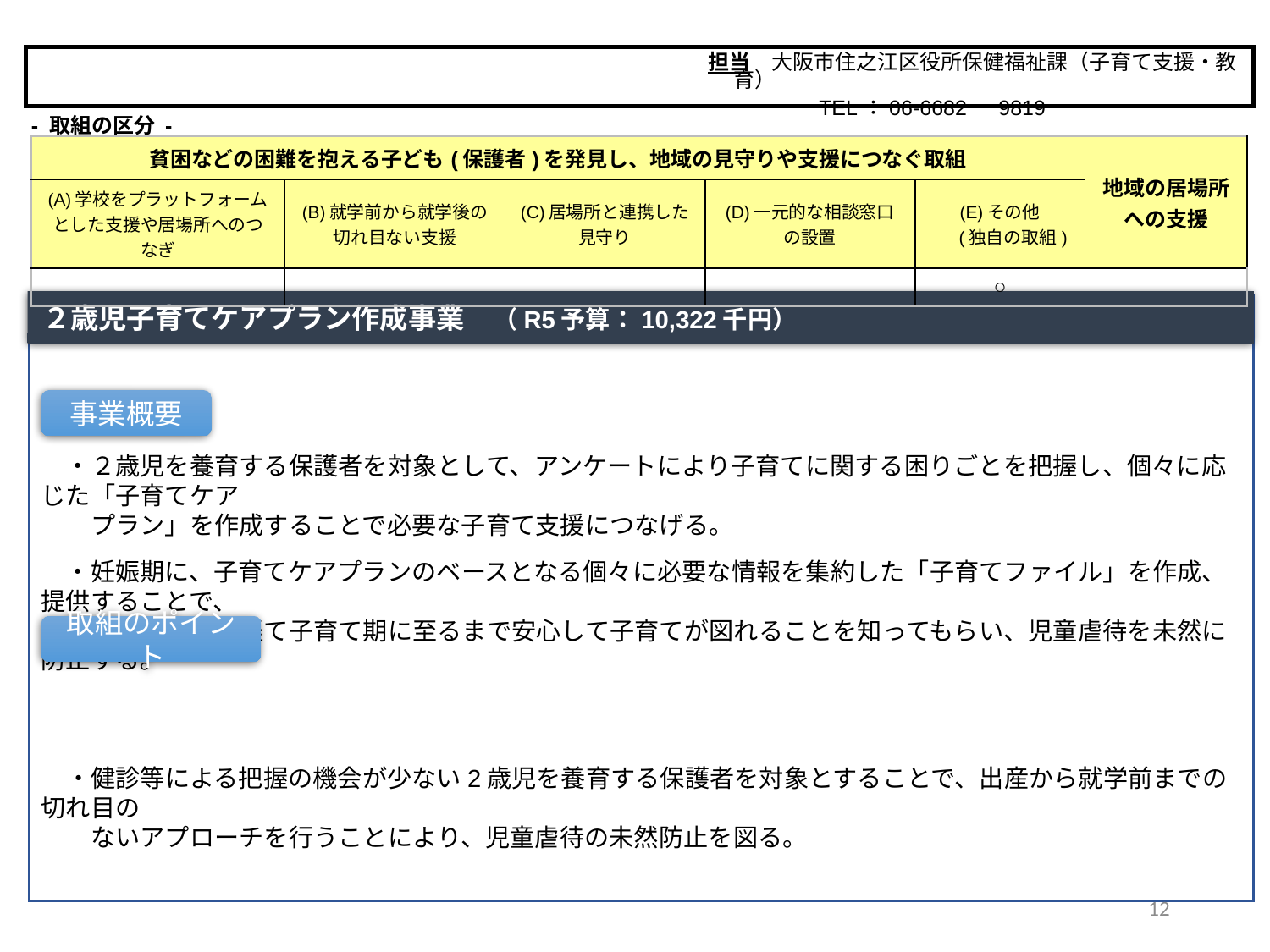

担当　大阪市住之江区役所保健福祉課（子育て支援・教育）
　　　　　TEL：06-6682－9819

大阪市
- 取組の区分 -
| 貧困などの困難を抱える子ども(保護者)を発見し、地域の見守りや支援につなぐ取組 |  |  |  |  | 地域の居場所 への支援 |
| --- | --- | --- | --- | --- | --- |
| (A)学校をプラットフォームとした支援や居場所へのつなぎ | (B)就学前から就学後の 切れ目ない支援 | (C)居場所と連携した 見守り | (D)一元的な相談窓口 の設置 | (E)その他 　 (独自の取組) |  |
|  |  |  |  | ○ |  |
２歳児子育てケアプラン作成事業　（R5予算：10,322千円）

　・２歳児を養育する保護者を対象として、アンケートにより子育てに関する困りごとを把握し、個々に応じた「子育てケア
　　プラン」を作成することで必要な子育て支援につなげる。

　・妊娠期に、子育てケアプランのベースとなる個々に必要な情報を集約した「子育てファイル」を作成、提供することで、
　　妊娠・出産を経て子育て期に至るまで安心して子育てが図れることを知ってもらい、児童虐待を未然に防止する。

　・健診等による把握の機会が少ない2歳児を養育する保護者を対象とすることで、出産から就学前までの切れ目の
　　ないアプローチを行うことにより、児童虐待の未然防止を図る。

事業概要
取組のポイント
12